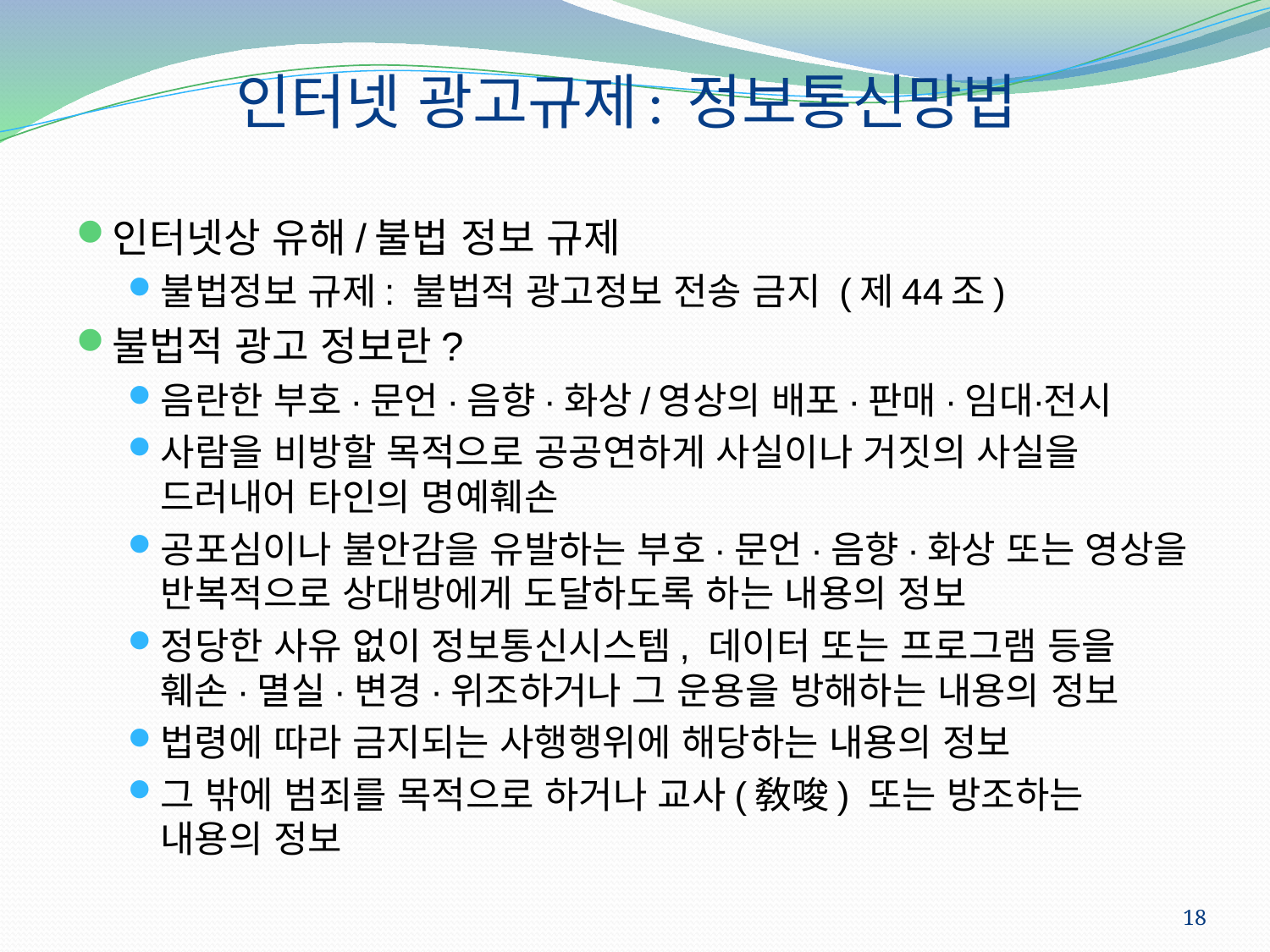

# 인터넷 광고규제: 정보통신망법
인터넷상 유해/불법 정보 규제
불법정보 규제: 불법적 광고정보 전송 금지 (제44조)
불법적 광고 정보란?
음란한 부호·문언·음향·화상/영상의 배포·판매·임대∙전시
사람을 비방할 목적으로 공공연하게 사실이나 거짓의 사실을 드러내어 타인의 명예훼손
공포심이나 불안감을 유발하는 부호·문언·음향·화상 또는 영상을 반복적으로 상대방에게 도달하도록 하는 내용의 정보
정당한 사유 없이 정보통신시스템, 데이터 또는 프로그램 등을 훼손·멸실·변경·위조하거나 그 운용을 방해하는 내용의 정보
법령에 따라 금지되는 사행행위에 해당하는 내용의 정보
그 밖에 범죄를 목적으로 하거나 교사(敎唆) 또는 방조하는 내용의 정보
18